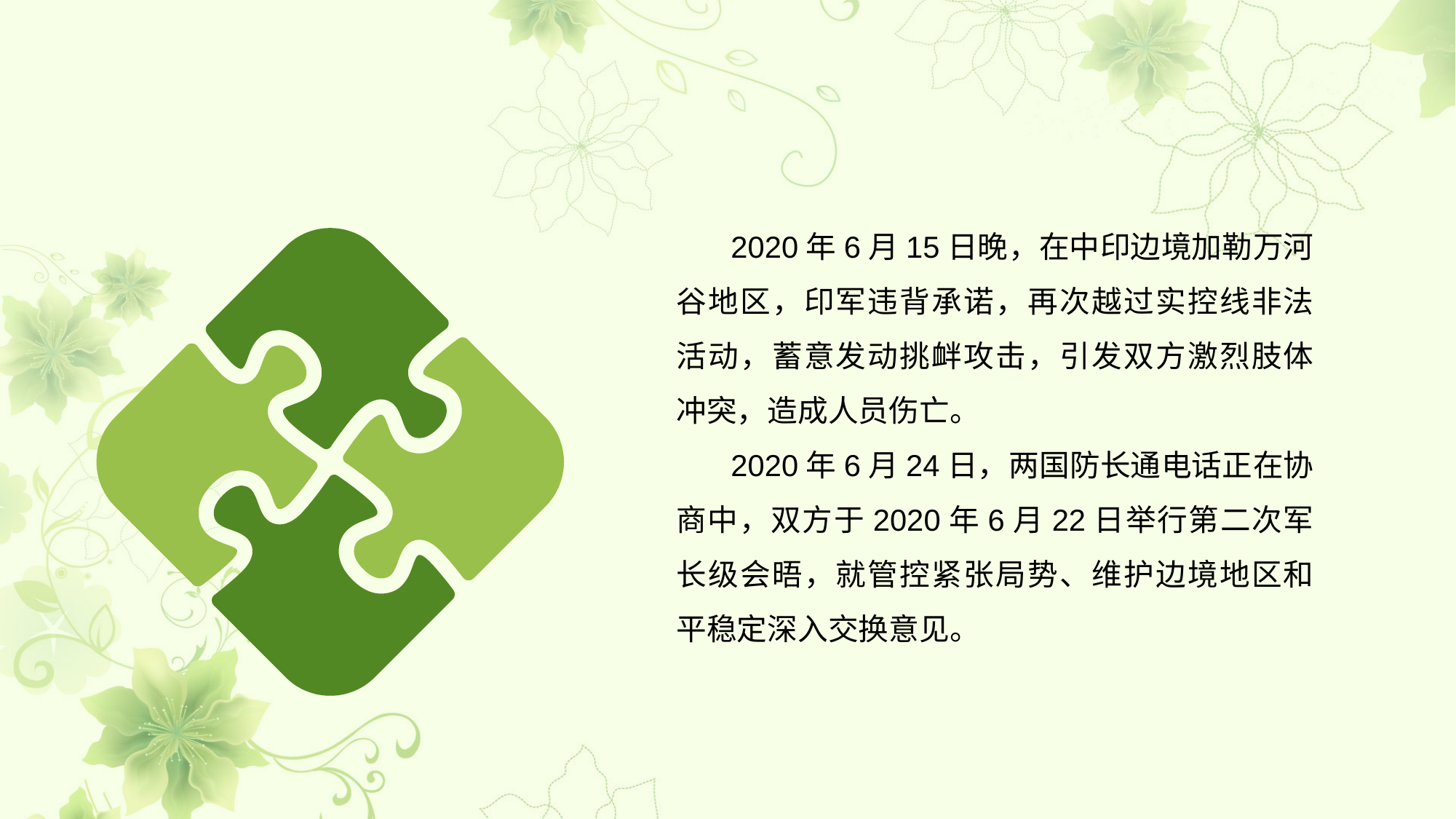

2020年6月15日晚，在中印边境加勒万河谷地区，印军违背承诺，再次越过实控线非法活动，蓄意发动挑衅攻击，引发双方激烈肢体冲突，造成人员伤亡。
2020年6月24日，两国防长通电话正在协商中，双方于2020年6月22日举行第二次军长级会晤，就管控紧张局势、维护边境地区和平稳定深入交换意见。